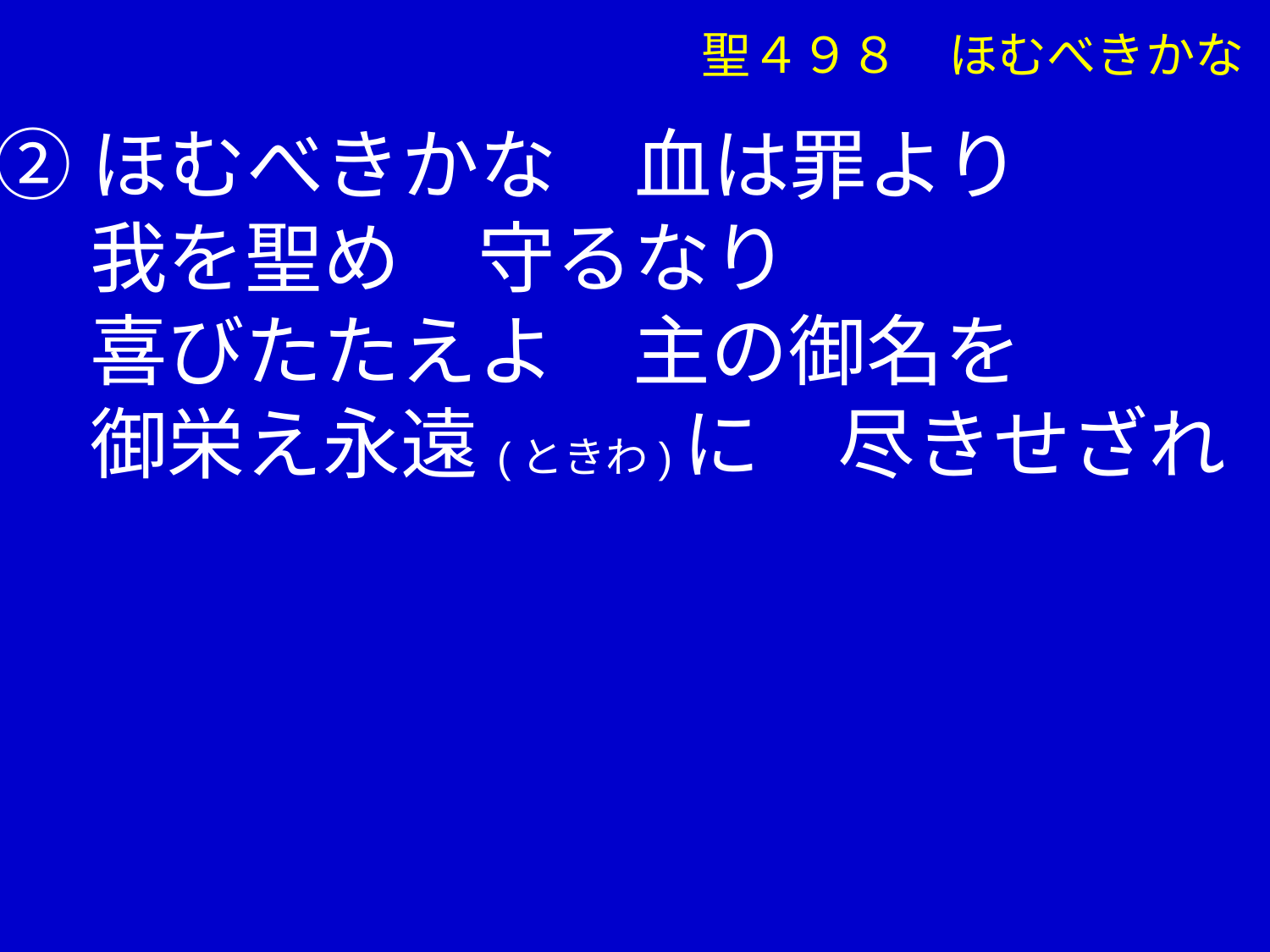

聖４９８　ほむべきかな
②ほむべきかな　血は罪より
　 我を聖め　守るなり
　 喜びたたえよ　主の御名を
　 御栄え永遠(ときわ)に　尽きせざれ